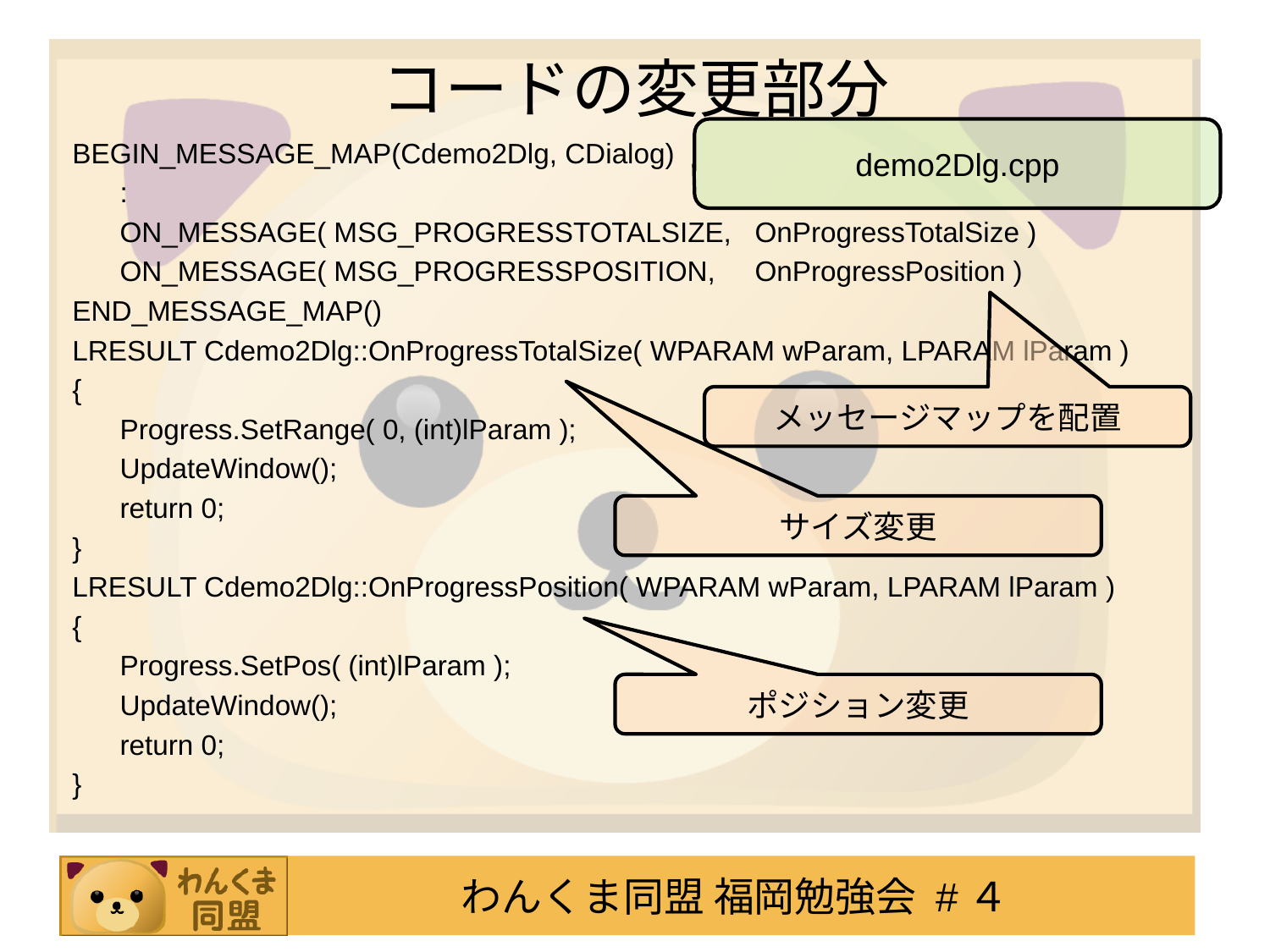

# コードの変更部分
demo2Dlg.cpp
BEGIN_MESSAGE_MAP(Cdemo2Dlg, CDialog)
	:
	ON_MESSAGE( MSG_PROGRESSTOTALSIZE,	OnProgressTotalSize )
	ON_MESSAGE( MSG_PROGRESSPOSITION,	OnProgressPosition )
END_MESSAGE_MAP()
LRESULT Cdemo2Dlg::OnProgressTotalSize( WPARAM wParam, LPARAM lParam )
{
	Progress.SetRange( 0, (int)lParam );
	UpdateWindow();
	return 0;
}
LRESULT Cdemo2Dlg::OnProgressPosition( WPARAM wParam, LPARAM lParam )
{
	Progress.SetPos( (int)lParam );
	UpdateWindow();
	return 0;
}

メッセージマップを配置
サイズ変更
ポジション変更